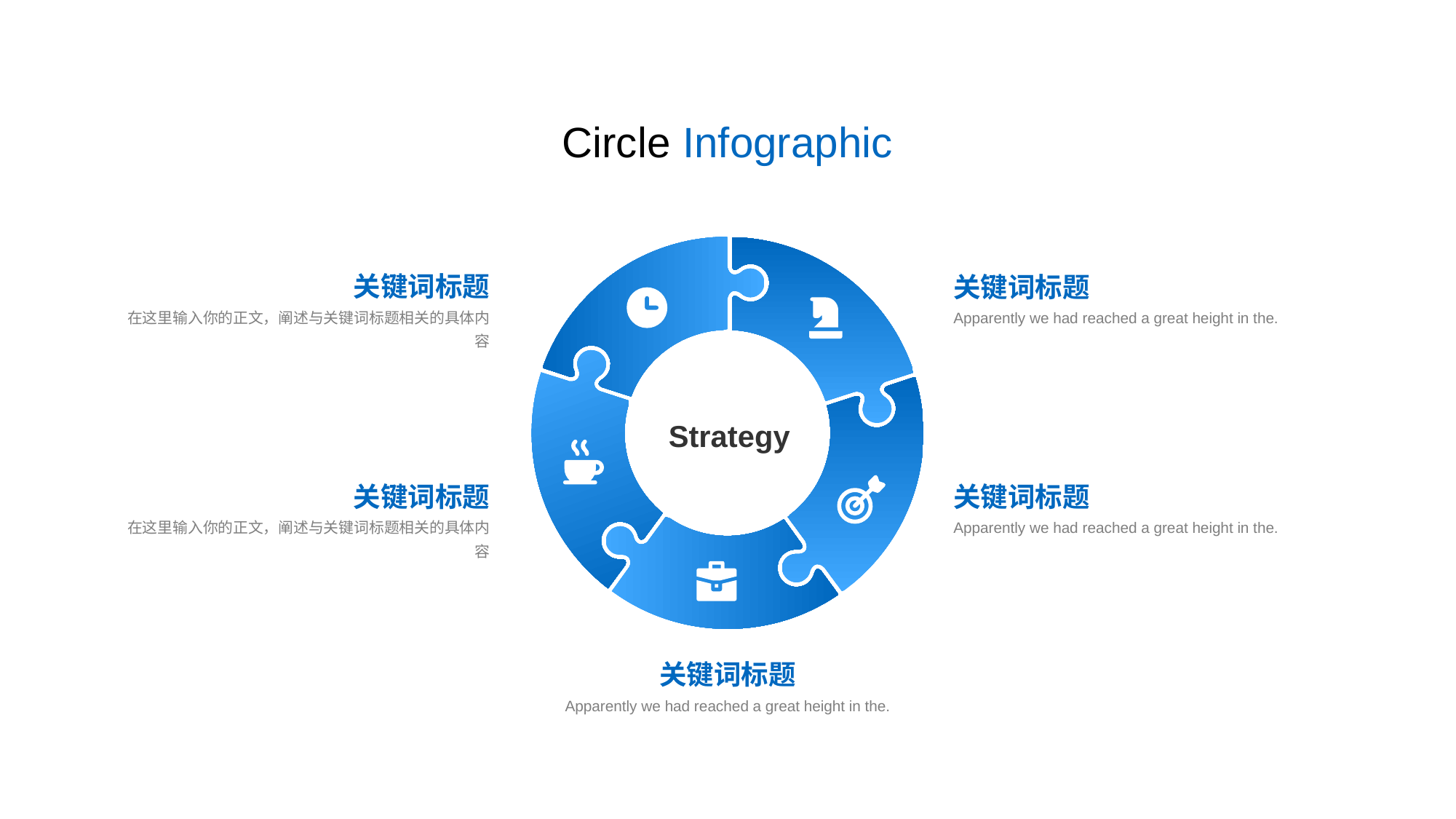

Circle Infographic

关键词标题
关键词标题

在这里输入你的正文，阐述与关键词标题相关的具体内容
Apparently we had reached a great height in the.

Strategy

关键词标题
关键词标题

在这里输入你的正文，阐述与关键词标题相关的具体内容
Apparently we had reached a great height in the.

关键词标题
Apparently we had reached a great height in the.